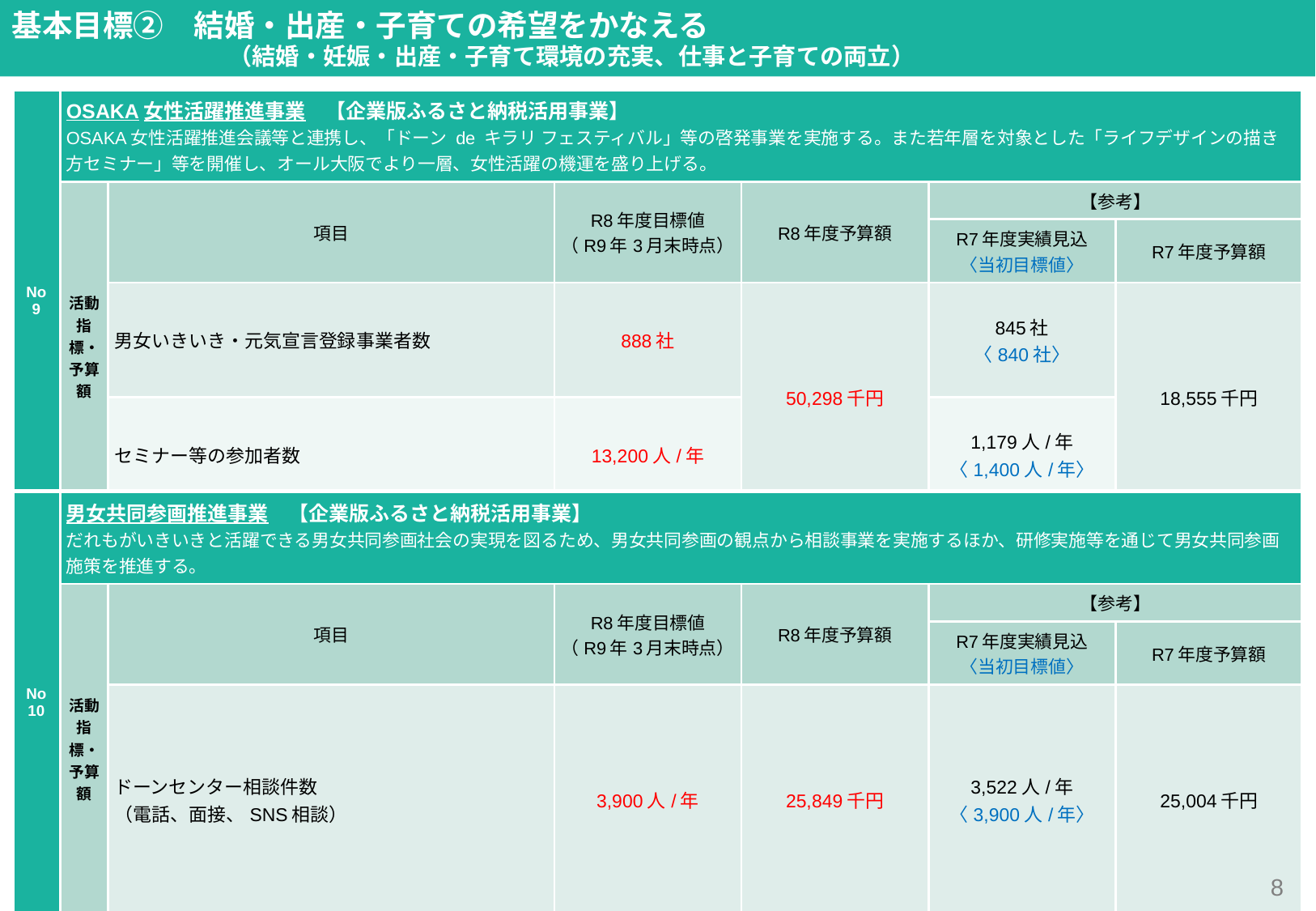

基本目標②　結婚・出産・子育ての希望をかなえる
　　　　　　　　     （結婚・妊娠・出産・子育て環境の充実、仕事と子育ての両立）
| No 9 | OSAKA女性活躍推進事業　【企業版ふるさと納税活用事業】 OSAKA女性活躍推進会議等と連携し、「ドーン de キラリ フェスティバル」等の啓発事業を実施する。また若年層を対象とした「ライフデザインの描き方セミナー」等を開催し、オール大阪でより一層、女性活躍の機運を盛り上げる。 |  |  |  |  |  |
| --- | --- | --- | --- | --- | --- | --- |
|  | 活動指標・予算額 | 項目 | R8年度目標値 （R9年3月末時点） | R8年度予算額 | 【参考】 |  |
|  |  |  |  |  | R7年度実績見込 〈当初目標値〉 | R7年度予算額 |
|  |  | 男女いきいき・元気宣言登録事業者数 | 888社 | 50,298千円 | 845社 〈840社〉 | 18,555千円 |
|  |  | セミナー等の参加者数 | 13,200人/年 |  | 1,179人/年 〈1,400人/年〉 |  |
府民文化部
府民文化部
| No 10 | 男女共同参画推進事業　【企業版ふるさと納税活用事業】 だれもがいきいきと活躍できる男女共同参画社会の実現を図るため、男女共同参画の観点から相談事業を実施するほか、研修実施等を通じて男女共同参画施策を推進する。 |  |  |  |  |  |
| --- | --- | --- | --- | --- | --- | --- |
|  | 活動指標・予算額 | 項目 | R8年度目標値 （R9年3月末時点） | R8年度予算額 | 【参考】 |  |
|  |  |  |  |  | R7年度実績見込 〈当初目標値〉 | R7年度予算額 |
|  |  | ドーンセンター相談件数 （電話、面接、SNS相談） | 3,900人/年 | 25,849千円 | 3,522人/年 〈3,900人/年〉 | 25,004千円 |
8